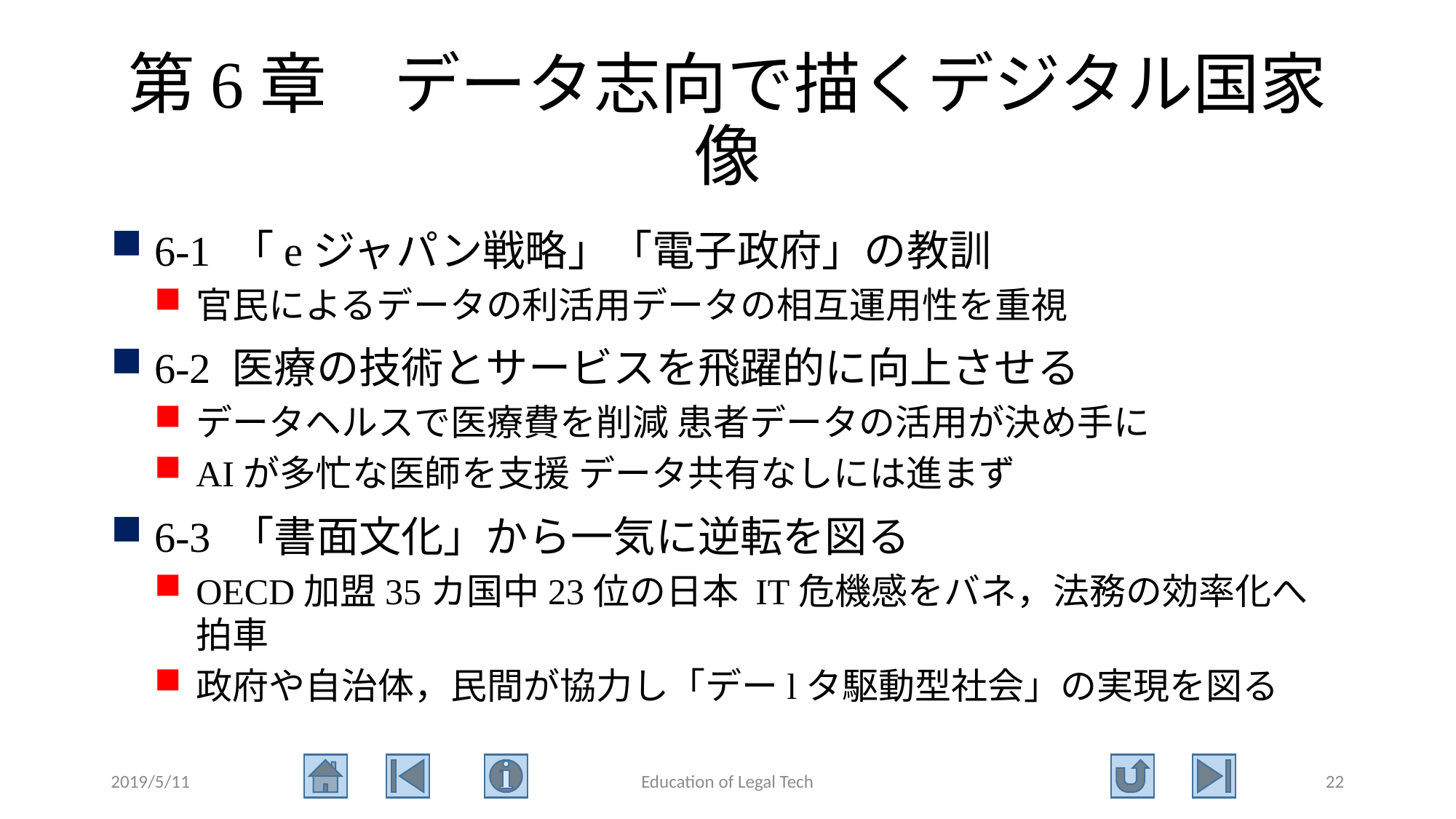

# 第6章　データ志向で描くデジタル国家像
6-1 「eジャパン戦略」「電子政府」の教訓
官民によるデータの利活用データの相互運用性を重視
6-2 医療の技術とサービスを飛躍的に向上させる
データヘルスで医療費を削減 患者データの活用が決め手に
AIが多忙な医師を支援 データ共有なしには進まず
6-3 「書面文化」から一気に逆転を図る
OECD加盟35カ国中23位の日本 IT危機感をバネ，法務の効率化へ拍車
政府や自治体，民間が協力し「デーlタ駆動型社会」の実現を図る
2019/5/11
Education of Legal Tech
22